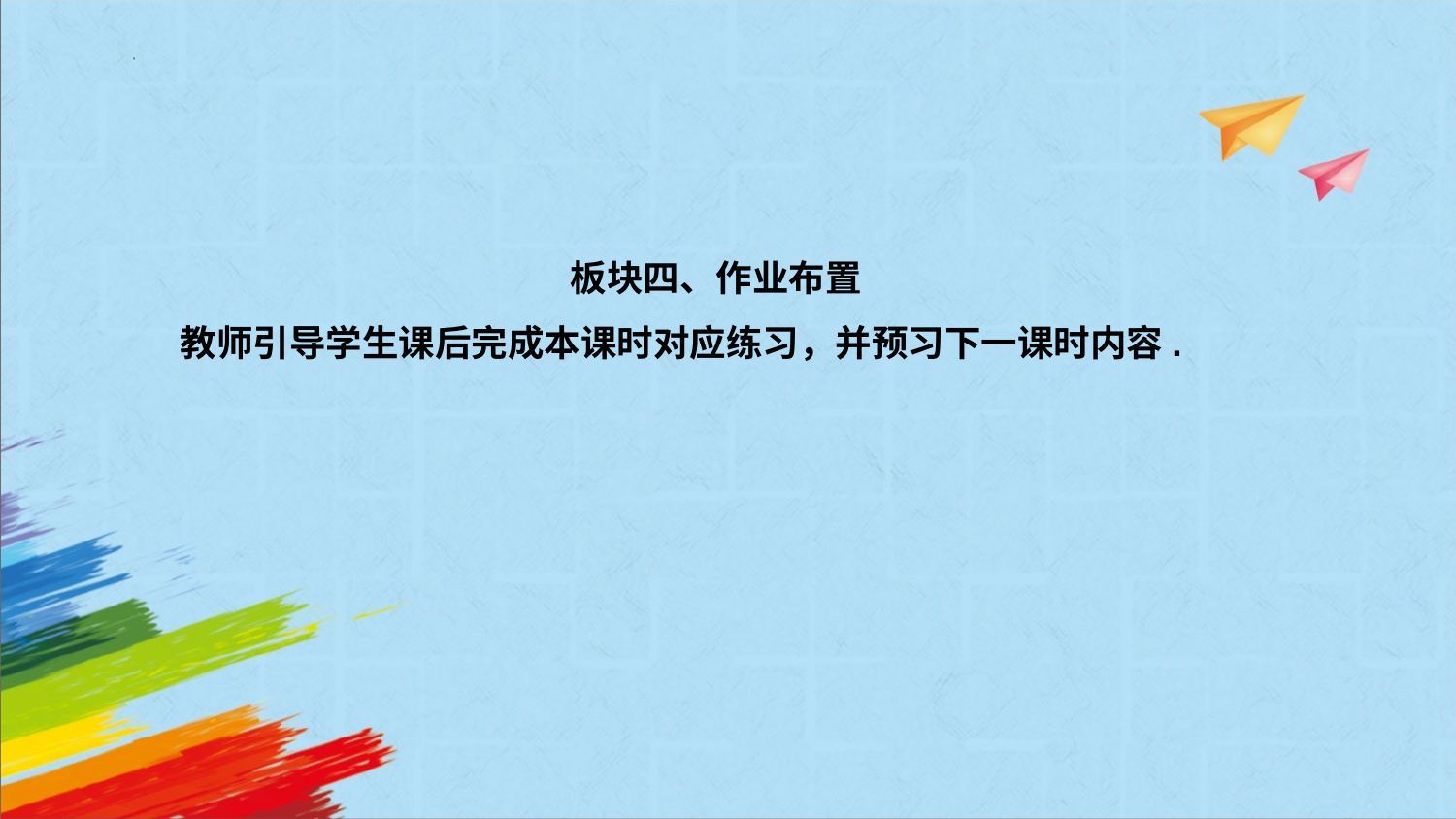

板块四、作业布置
教师引导学生课后完成本课时对应练习，并预习下一课时内容.